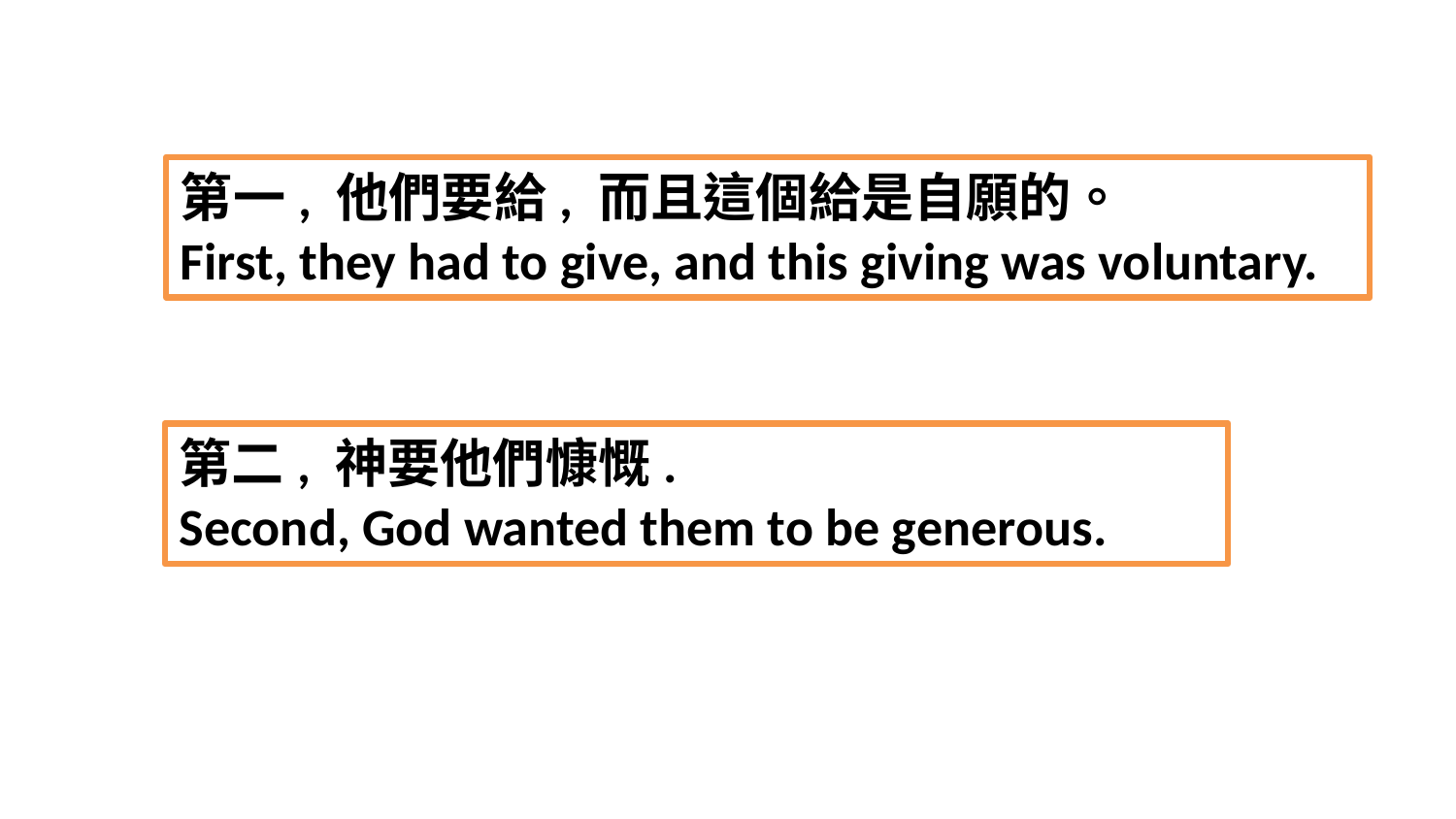

第一, 他們要給, 而且這個給是自願的。
First, they had to give, and this giving was voluntary.
第二, 神要他們慷慨.
Second, God wanted them to be generous.